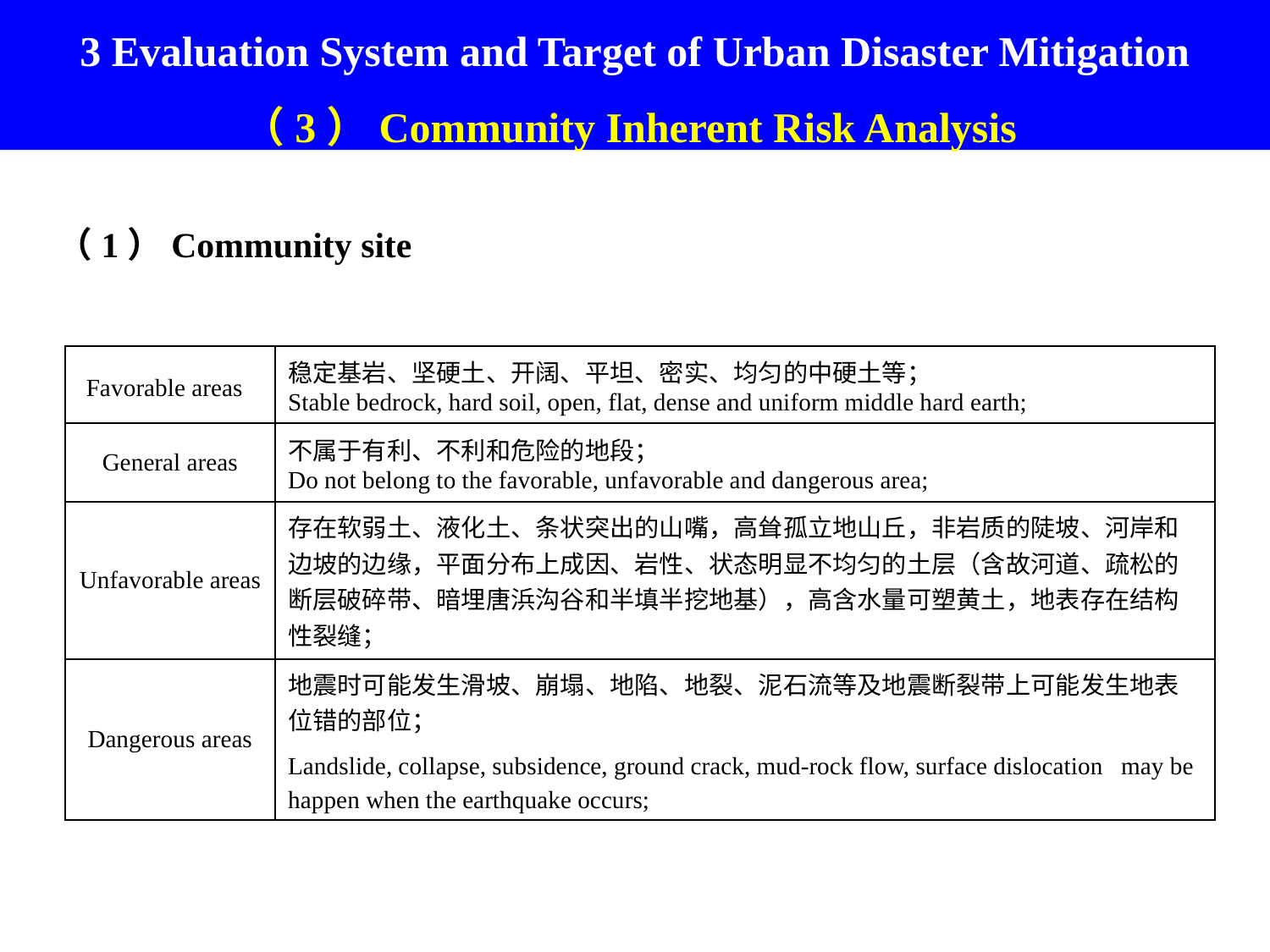

3 Evaluation System and Target of Urban Disaster Mitigation
（3）Community Inherent Risk Analysis
（1）Community site
| Favorable areas | 稳定基岩、坚硬土、开阔、平坦、密实、均匀的中硬土等； Stable bedrock, hard soil, open, flat, dense and uniform middle hard earth; |
| --- | --- |
| General areas | 不属于有利、不利和危险的地段； Do not belong to the favorable, unfavorable and dangerous area; |
| Unfavorable areas | 存在软弱土、液化土、条状突出的山嘴，高耸孤立地山丘，非岩质的陡坡、河岸和边坡的边缘，平面分布上成因、岩性、状态明显不均匀的土层（含故河道、疏松的断层破碎带、暗埋唐浜沟谷和半填半挖地基），高含水量可塑黄土，地表存在结构性裂缝； |
| Dangerous areas | 地震时可能发生滑坡、崩塌、地陷、地裂、泥石流等及地震断裂带上可能发生地表位错的部位； Landslide, collapse, subsidence, ground crack, mud-rock flow, surface dislocation  may be happen when the earthquake occurs; |